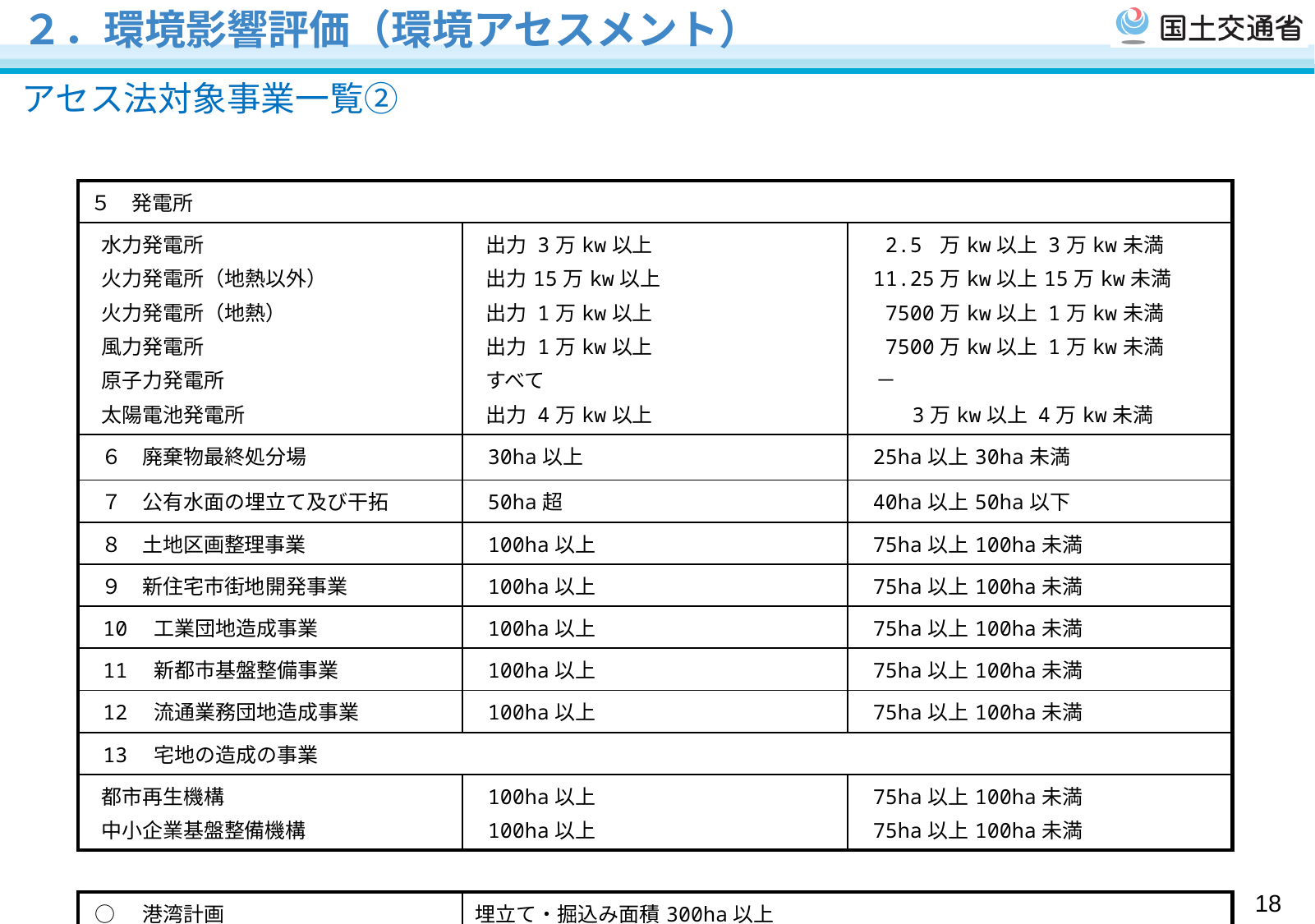

２．環境影響評価（環境アセスメント）
アセス法対象事業一覧②
| ５　発電所 |  |  |
| --- | --- | --- |
| 水力発電所 火力発電所（地熱以外） 火力発電所（地熱） 風力発電所 原子力発電所 太陽電池発電所 | 出力 3万kw以上 出力15万kw以上 出力 1万kw以上 出力 1万kw以上 すべて 出力 4万kw以上 | 2.5 万kw以上 3万kw未満 11.25万kw以上15万kw未満 7500万kw以上 1万kw未満 7500万kw以上 1万kw未満 － 　　 3万kw以上 4万kw未満 |
| ６　廃棄物最終処分場 | 30ha以上 | 25ha以上30ha未満 |
| ７　公有水面の埋立て及び干拓 | 50ha超 | 40ha以上50ha以下 |
| ８　土地区画整理事業 | 100ha以上 | 75ha以上100ha未満 |
| ９　新住宅市街地開発事業 | 100ha以上 | 75ha以上100ha未満 |
| 10　工業団地造成事業 | 100ha以上 | 75ha以上100ha未満 |
| 11　新都市基盤整備事業 | 100ha以上 | 75ha以上100ha未満 |
| 12　流通業務団地造成事業 | 100ha以上 | 75ha以上100ha未満 |
| 13　宅地の造成の事業 |  |  |
| 都市再生機構 中小企業基盤整備機構 | 100ha以上 100ha以上 | 75ha以上100ha未満 75ha以上100ha未満 |
|  |  |  |
| ○　港湾計画 | 埋立て・掘込み面積300ha以上 |  |
18